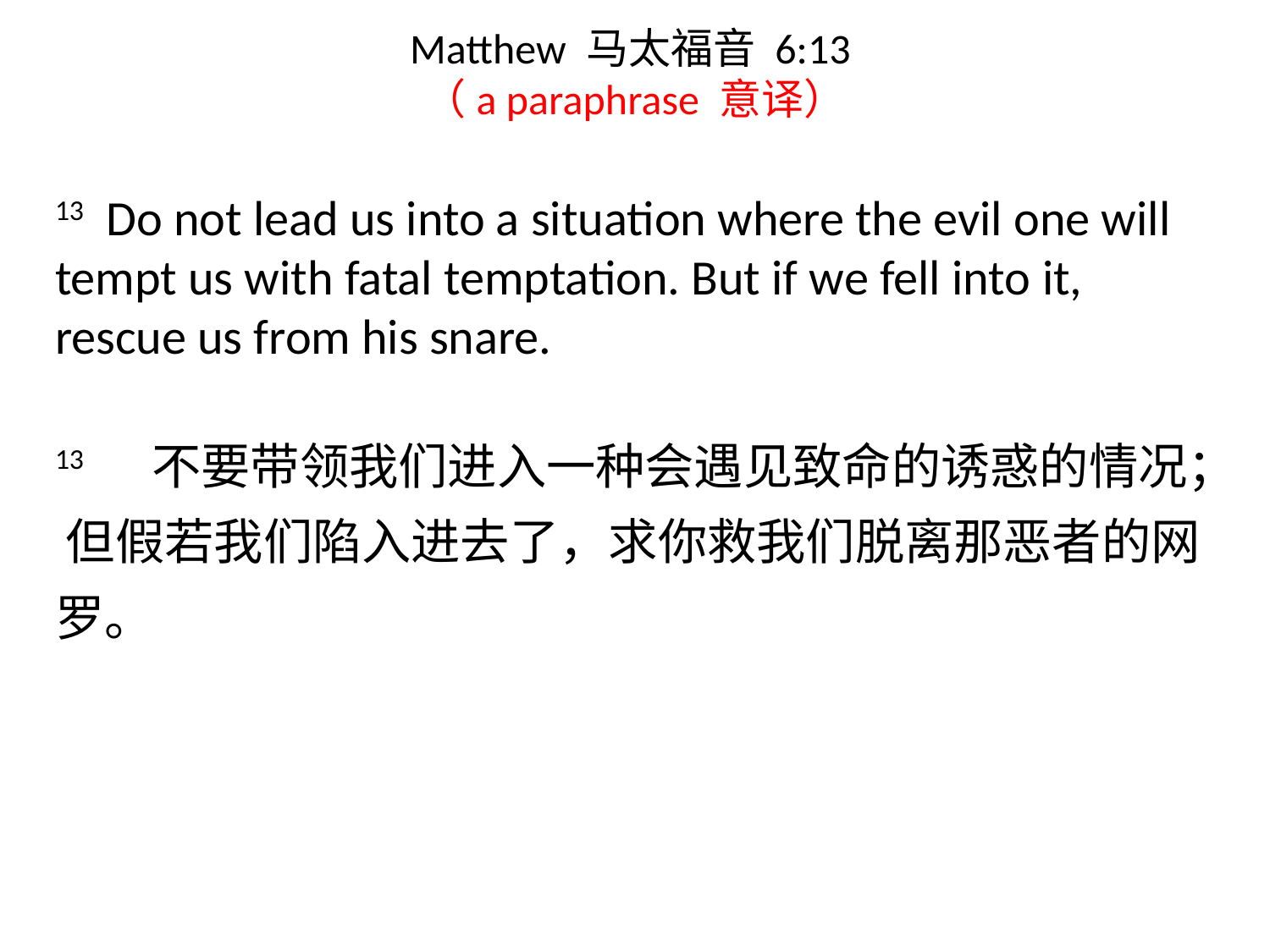

# Matthew 马太福音 6:13 （a paraphrase 意译）
13  Do not lead us into a situation where the evil one will tempt us with fatal temptation. But if we fell into it, rescue us from his snare.

13     不要带领我们进入一种会遇见致命的诱惑的情况； 但假若我们陷入进去了，求你救我们脱离那恶者的网罗。